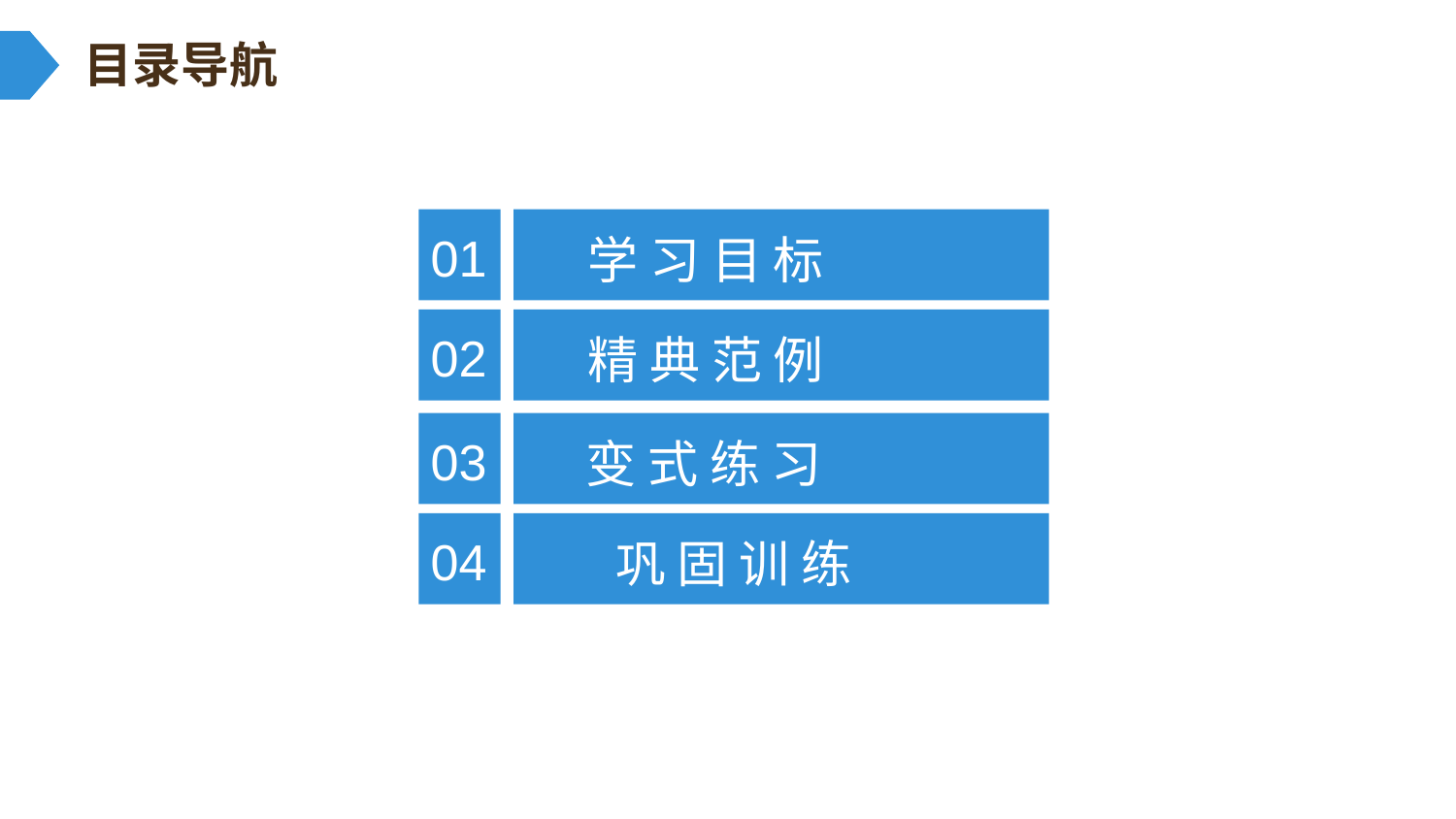

目录导航

学 习 目 标
01

精 典 范 例
02

变 式 练 习
03

巩 固 训 练
04